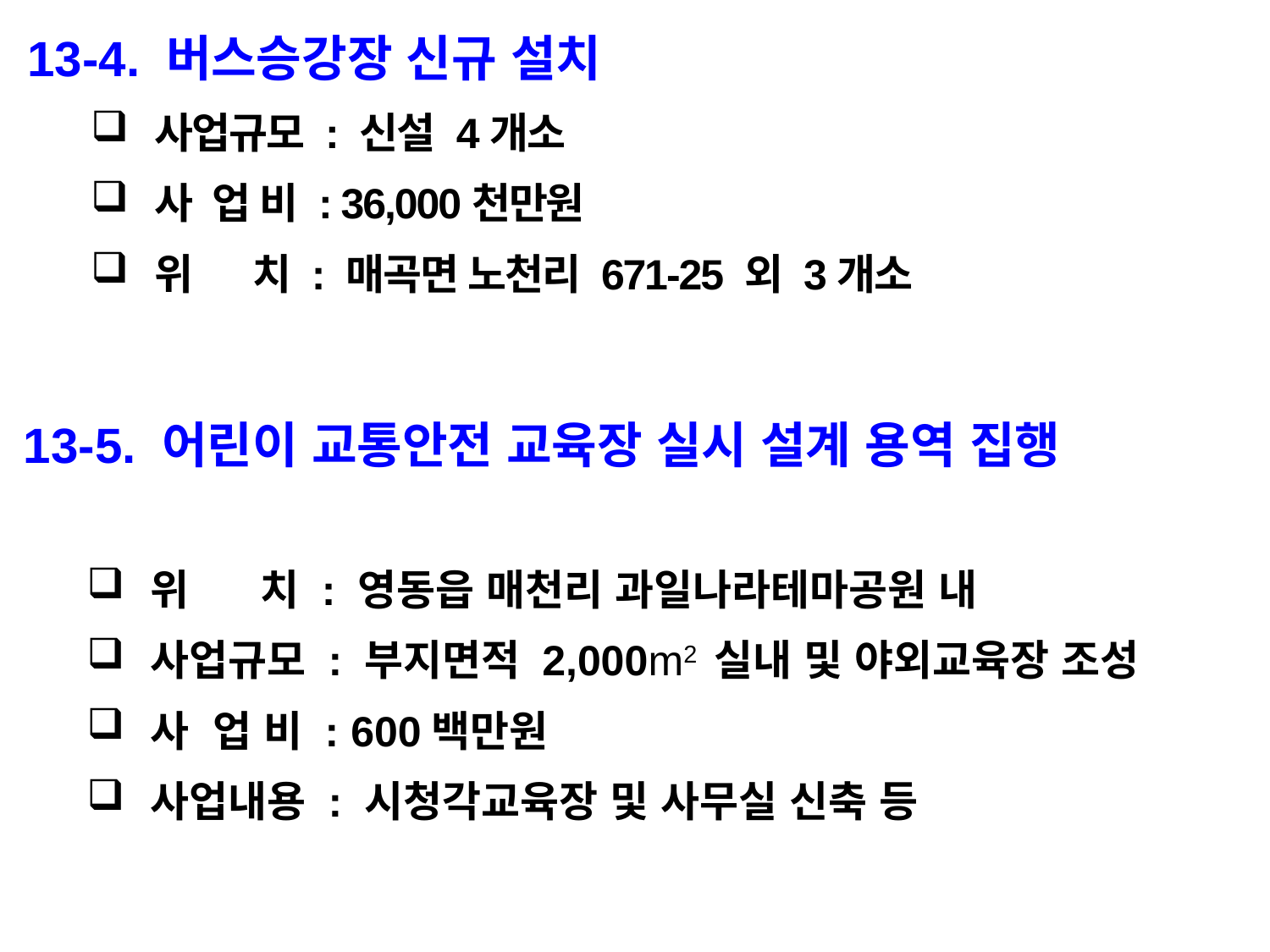

13-4. 버스승강장 신규 설치
사업규모 : 신설 4개소
사  업 비 : 36,000천만원
위      치 : 매곡면 노천리 671-25 외 3개소

13-5. 어린이 교통안전 교육장 실시 설계 용역 집행
위      치 : 영동읍 매천리 과일나라테마공원 내
사업규모 : 부지면적 2,000m2 실내 및 야외교육장 조성
사  업 비 : 600백만원
사업내용 : 시청각교육장 및 사무실 신축 등